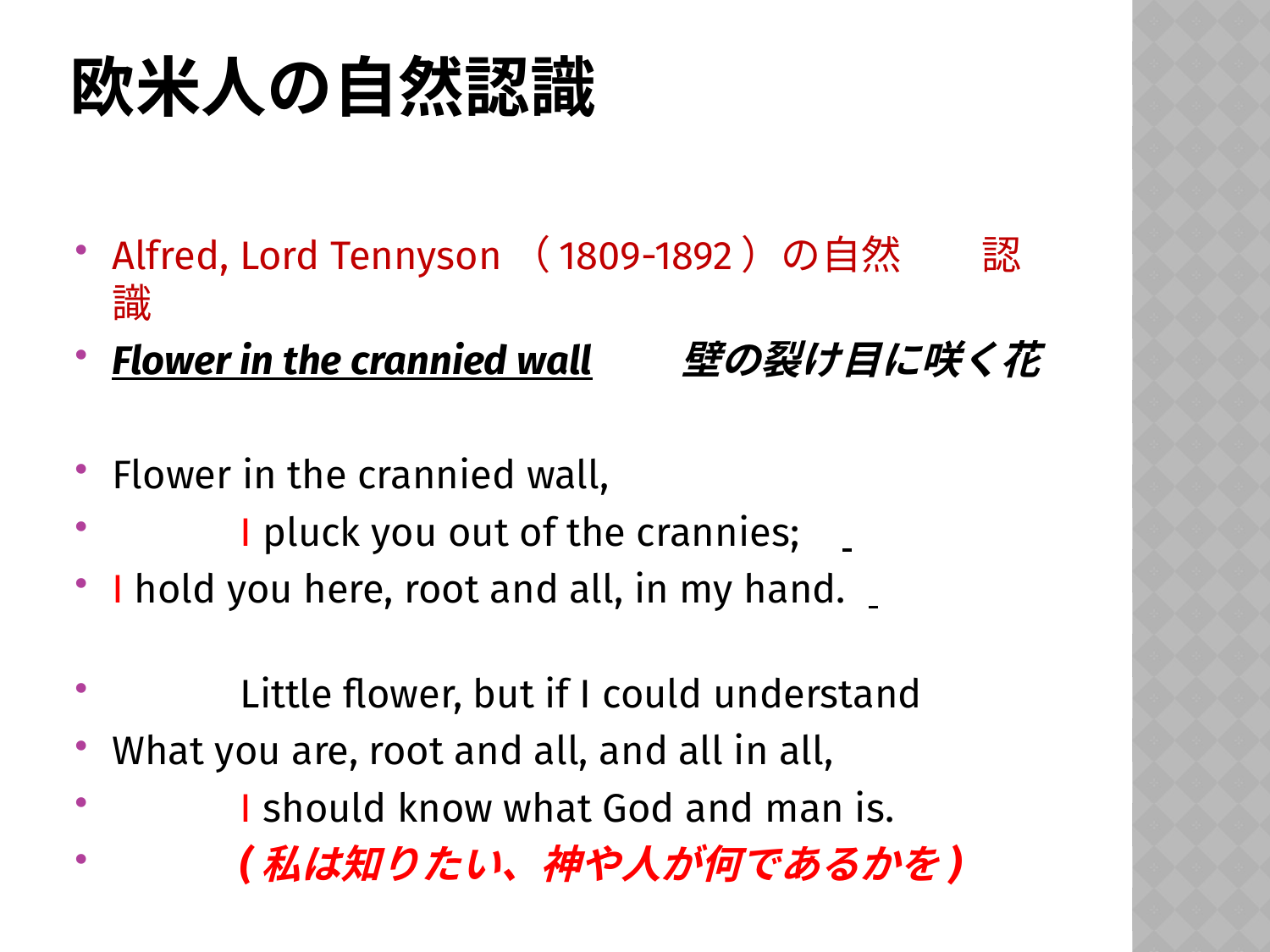

# 欧米人の自然認識
Alfred, Lord Tennyson（1809-1892）の自然　　認識
Flower in the crannied wall　　壁の裂け目に咲く花

Flower in the crannied wall,
　　　I pluck you out of the crannies;
I hold you here, root and all, in my hand.
　　　Little flower, but if I could understand
What you are, root and all, and all in all,
　　　I should know what God and man is.
　　　(私は知りたい、神や人が何であるかを)